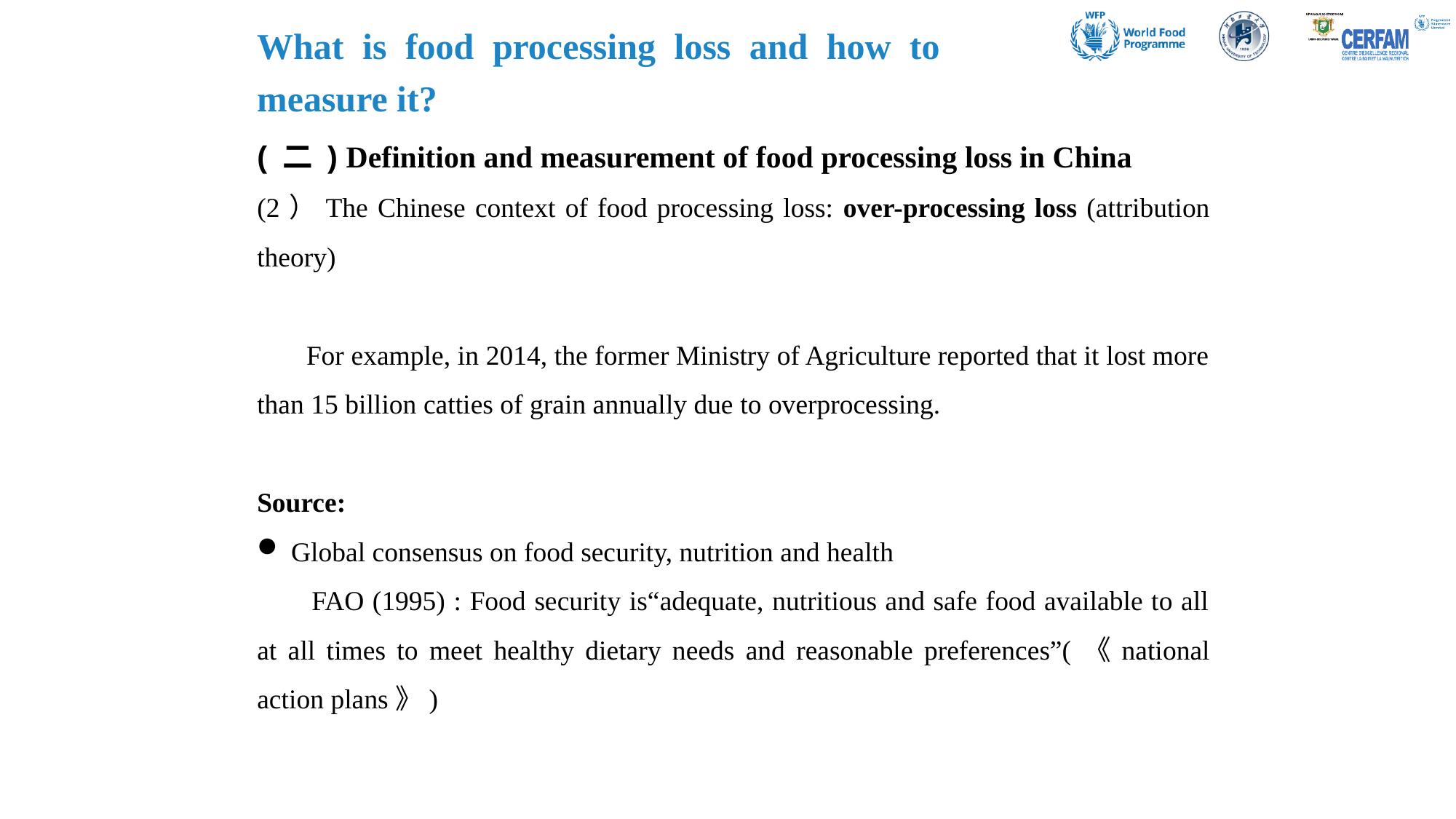

What is food processing loss and how to measure it?
( 二 ) Definition and measurement of food processing loss in China
(2）The Chinese context of food processing loss: over-processing loss (attribution theory)

       For example, in 2014, the former Ministry of Agriculture reported that it lost more than 15 billion catties of grain annually due to overprocessing.

Source:
Global consensus on food security, nutrition and health
FAO (1995) : Food security is“adequate, nutritious and safe food available to all at all times to meet healthy dietary needs and reasonable preferences”(《national action plans》)